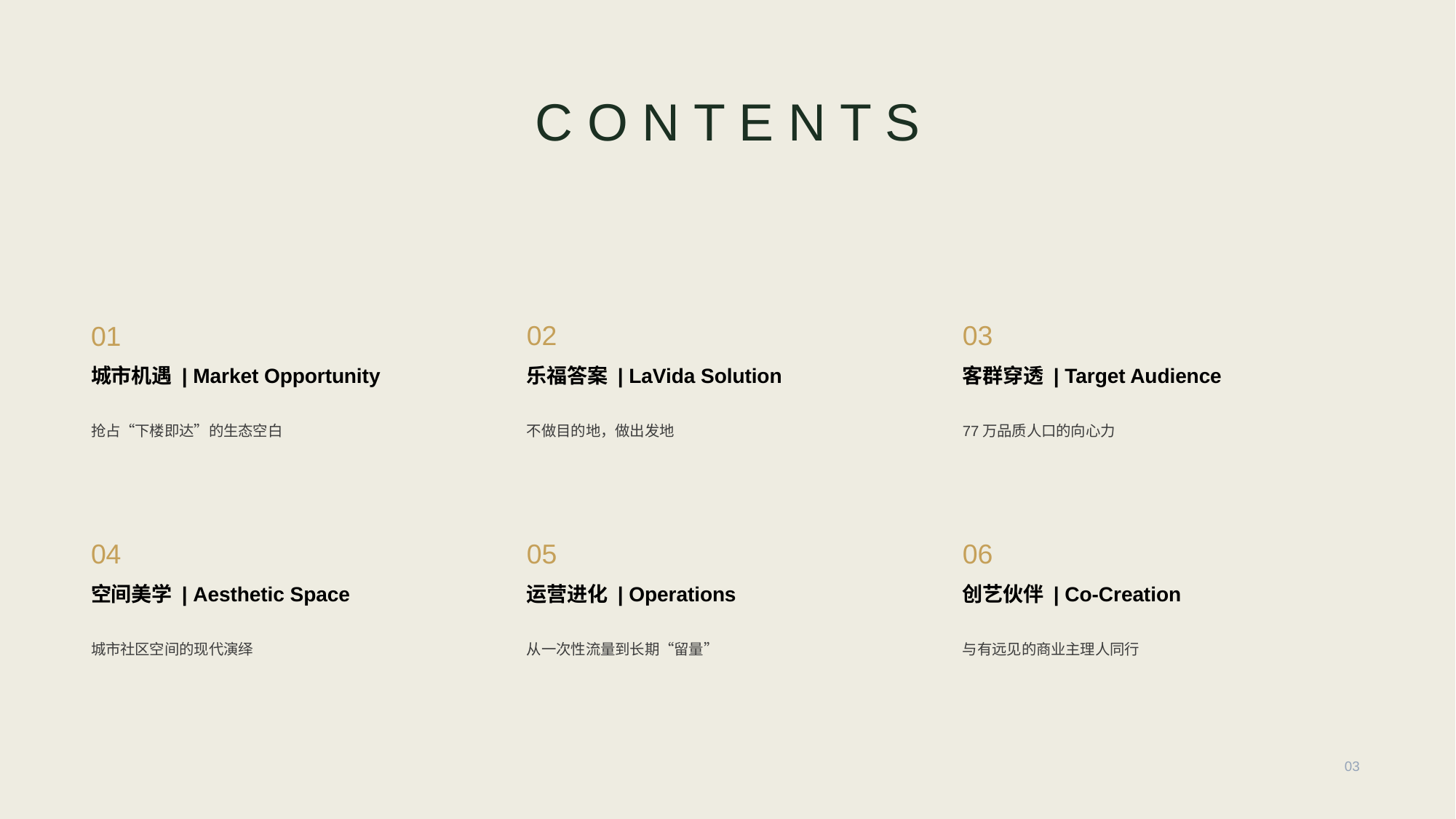

C O N T E N T S
02
03
01
城市机遇 | Market Opportunity
乐福答案 | LaVida Solution
客群穿透 | Target Audience
抢占“下楼即达”的生态空白
不做目的地，做出发地
77万品质人口的向心力
04
05
06
空间美学 | Aesthetic Space
运营进化 | Operations
创艺伙伴 | Co-Creation
城市社区空间的现代演绎
从一次性流量到长期“留量”
与有远见的商业主理人同行
03